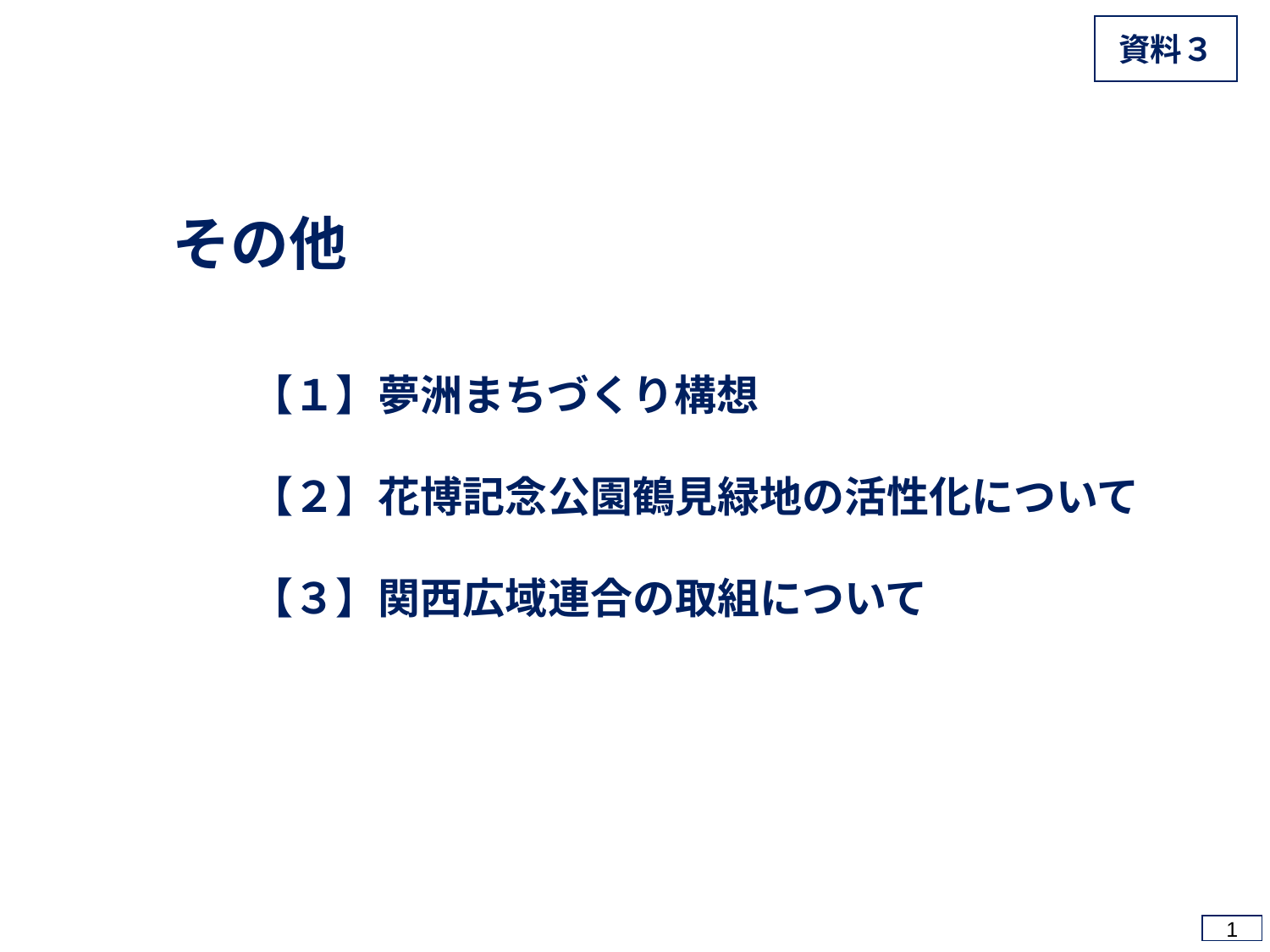

資料３
その他
　【１】夢洲まちづくり構想

　【２】花博記念公園鶴見緑地の活性化について

　【３】関西広域連合の取組について
1